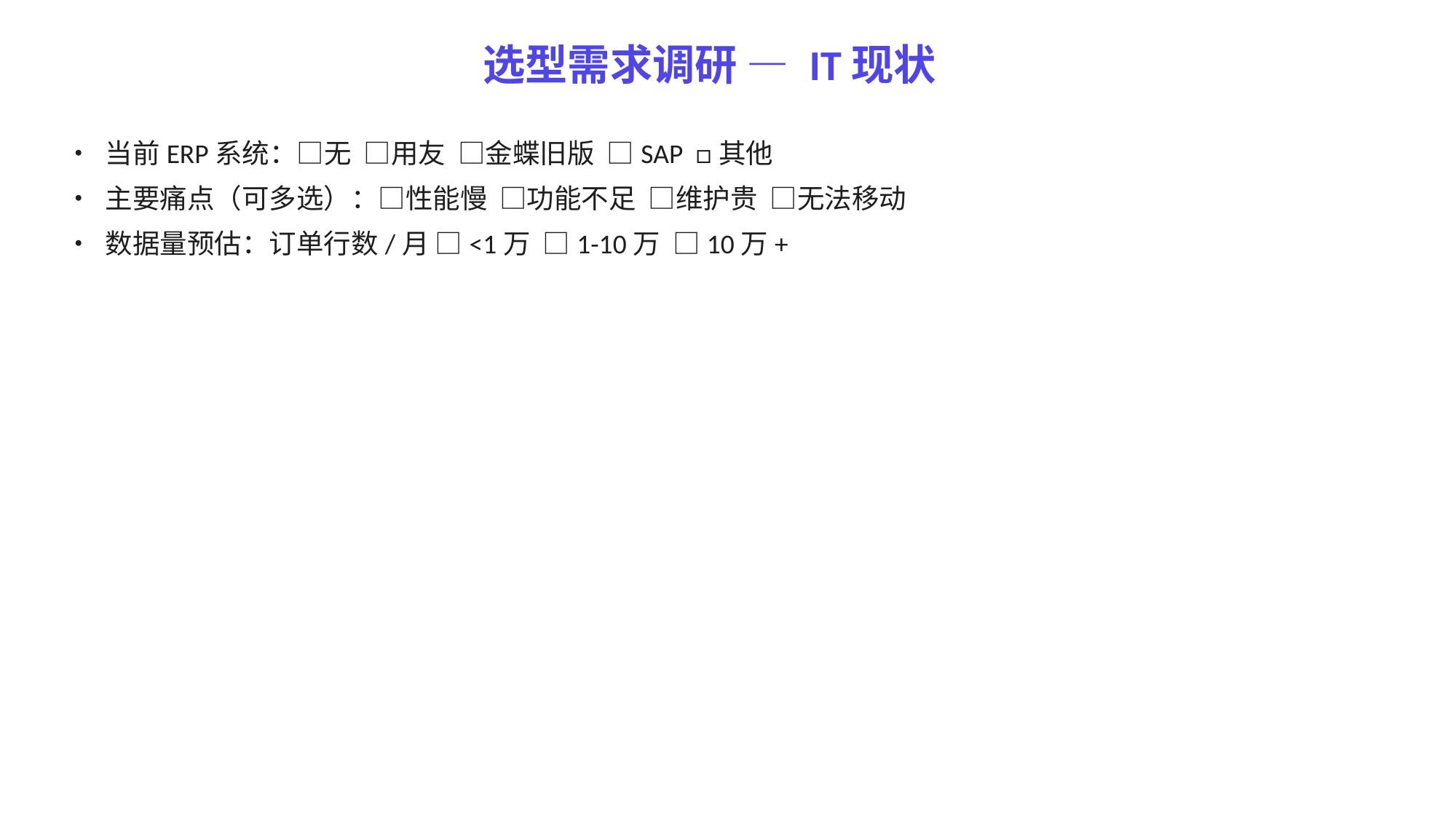

选型需求调研 — IT现状
• 当前ERP系统：□无  □用友  □金蝶旧版  □SAP  □其他
• 主要痛点（可多选）：□性能慢  □功能不足  □维护贵  □无法移动
• 数据量预估：订单行数/月 □<1万  □1-10万  □10万+